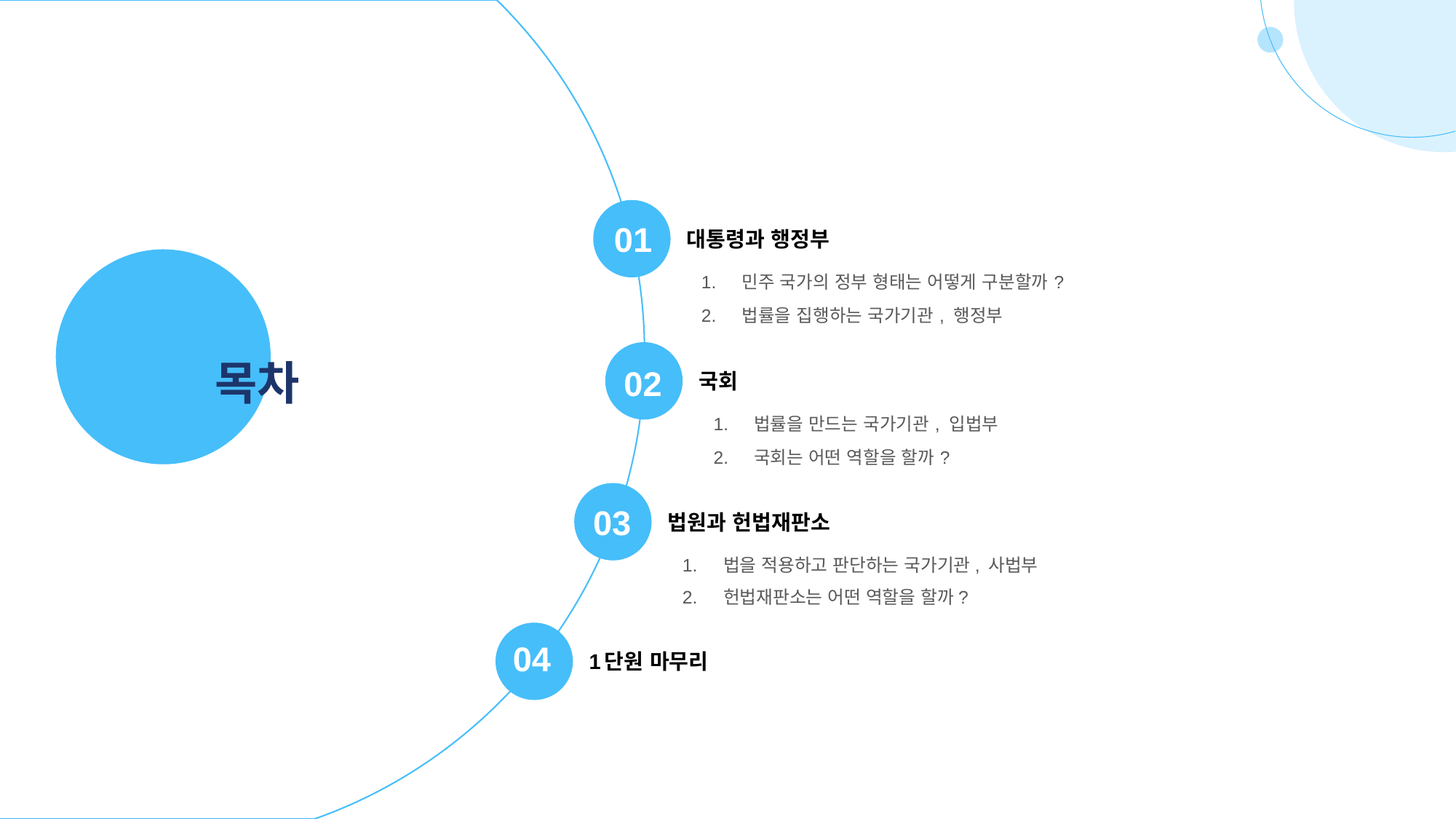

01
대통령과 행정부
민주 국가의 정부 형태는 어떻게 구분할까?
법률을 집행하는 국가기관, 행정부
목차
국회
02
법률을 만드는 국가기관, 입법부
국회는 어떤 역할을 할까?
03
법원과 헌법재판소
법을 적용하고 판단하는 국가기관, 사법부
헌법재판소는 어떤 역할을 할까?
04
1단원 마무리